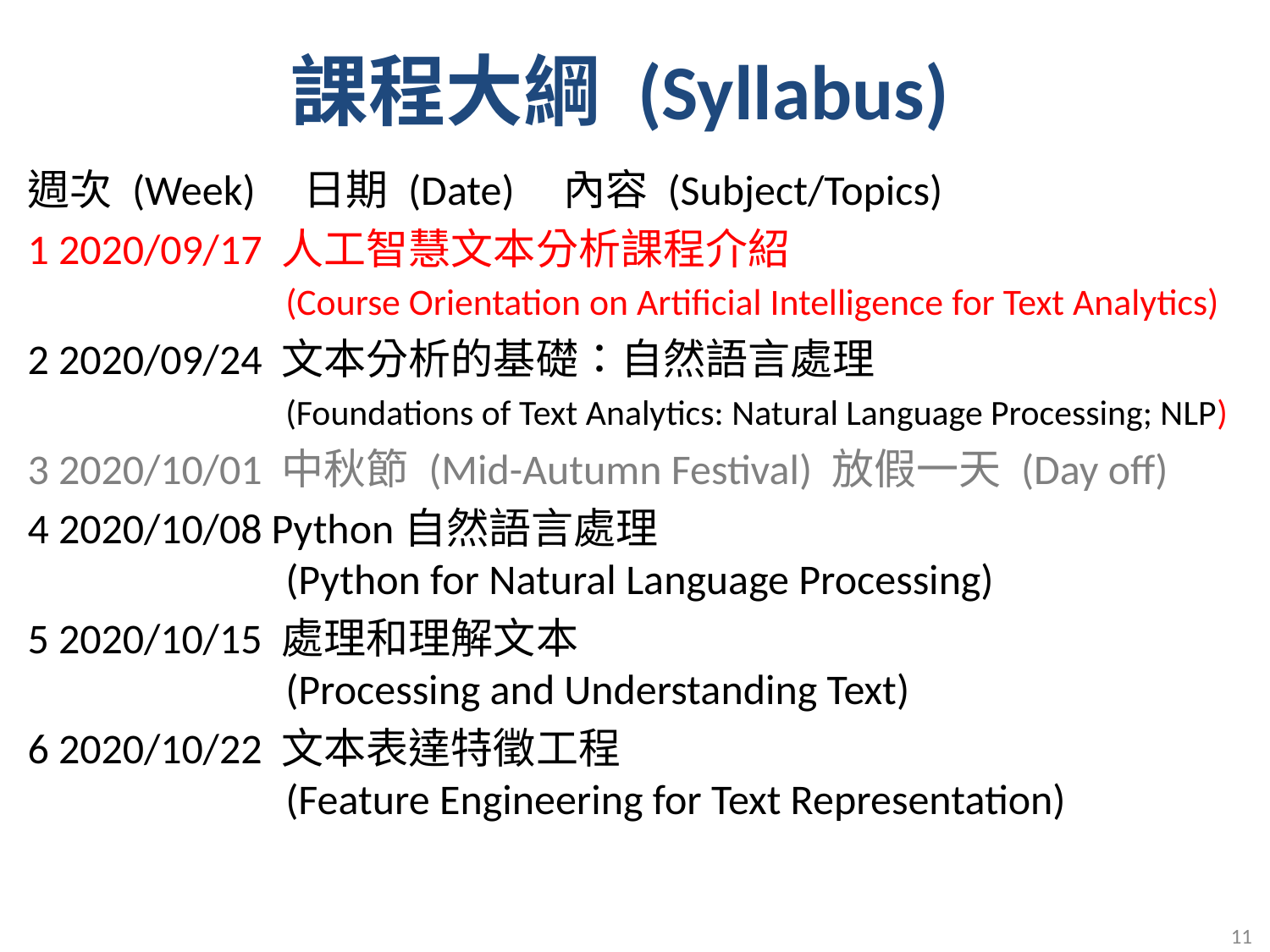

課程大綱 (Syllabus)
週次 (Week)    日期 (Date)    內容 (Subject/Topics)
1 2020/09/17 人工智慧文本分析課程介紹
                          (Course Orientation on Artificial Intelligence for Text Analytics)
2 2020/09/24 文本分析的基礎：自然語言處理
                          (Foundations of Text Analytics: Natural Language Processing; NLP)
3 2020/10/01 中秋節 (Mid-Autumn Festival) 放假一天 (Day off)
4 2020/10/08 Python自然語言處理
                          (Python for Natural Language Processing)
5 2020/10/15 處理和理解文本
                          (Processing and Understanding Text)
6 2020/10/22 文本表達特徵工程
                          (Feature Engineering for Text Representation)
11